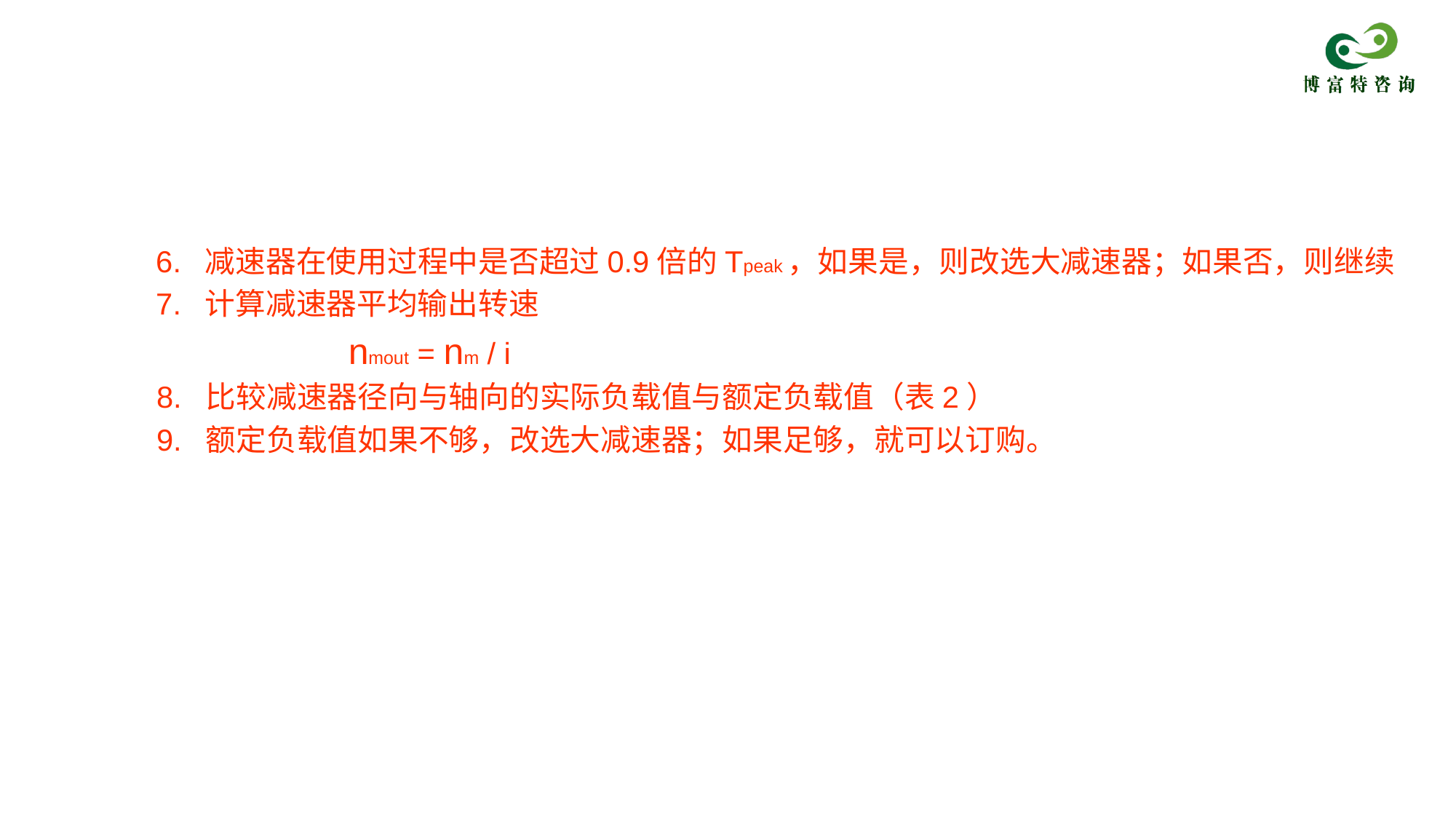

减速器的选择（续）
     6.  减速器在使用过程中是否超过0.9倍的Tpeak，如果是，则改选大减速器；如果否，则继续
     7.  计算减速器平均输出转速
                            nmout = nm / i
	 8.  比较减速器径向与轴向的实际负载值与额定负载值（表2）
	 9.  额定负载值如果不够，改选大减速器；如果足够，就可以订购。